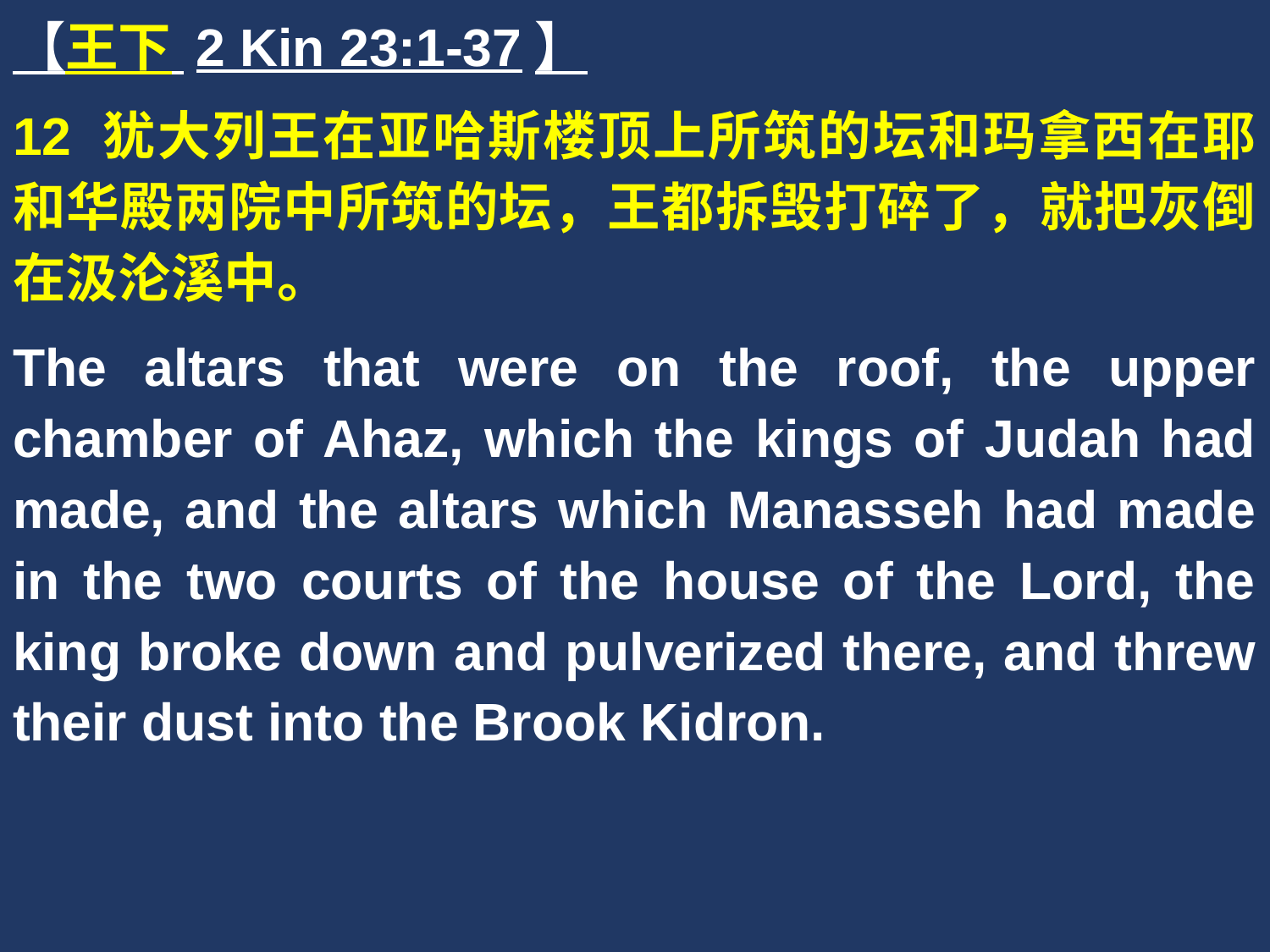

【王下 2 Kin 23:1-37】
12 犹大列王在亚哈斯楼顶上所筑的坛和玛拿西在耶和华殿两院中所筑的坛，王都拆毁打碎了，就把灰倒在汲沦溪中。
The altars that were on the roof, the upper chamber of Ahaz, which the kings of Judah had made, and the altars which Manasseh had made in the two courts of the house of the Lord, the king broke down and pulverized there, and threw their dust into the Brook Kidron.